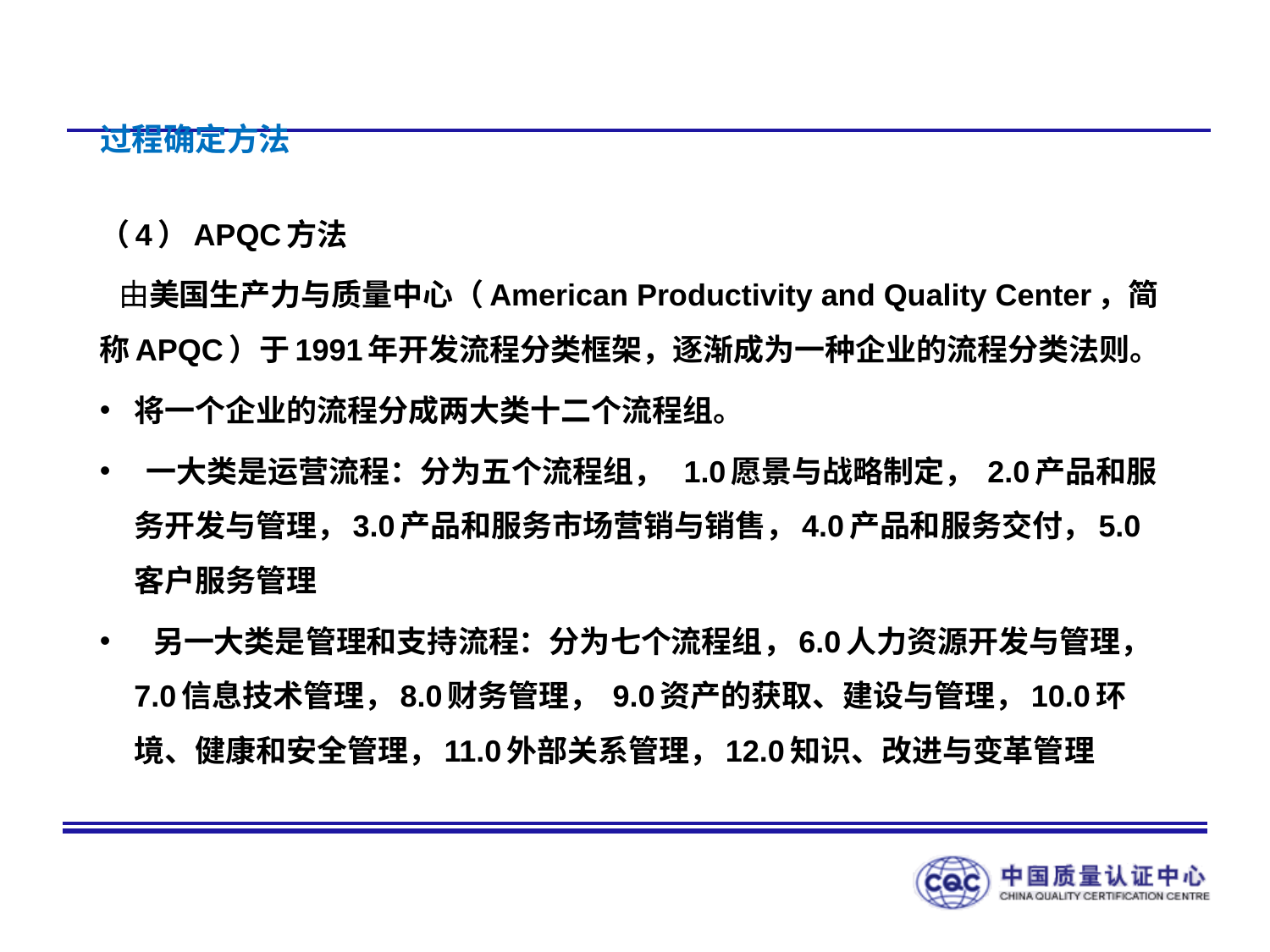

# 过程确定方法
（4）APQC方法
  由美国生产力与质量中心（American Productivity and Quality Center，简称APQC）于1991年开发流程分类框架，逐渐成为一种企业的流程分类法则。
将一个企业的流程分成两大类十二个流程组。
 一大类是运营流程：分为五个流程组，  1.0愿景与战略制定， 2.0产品和服务开发与管理，3.0产品和服务市场营销与销售，4.0产品和服务交付，5.0客户服务管理
  另一大类是管理和支持流程：分为七个流程组，6.0人力资源开发与管理， 7.0信息技术管理，8.0财务管理， 9.0资产的获取、建设与管理，10.0环境、健康和安全管理，11.0外部关系管理，12.0知识、改进与变革管理